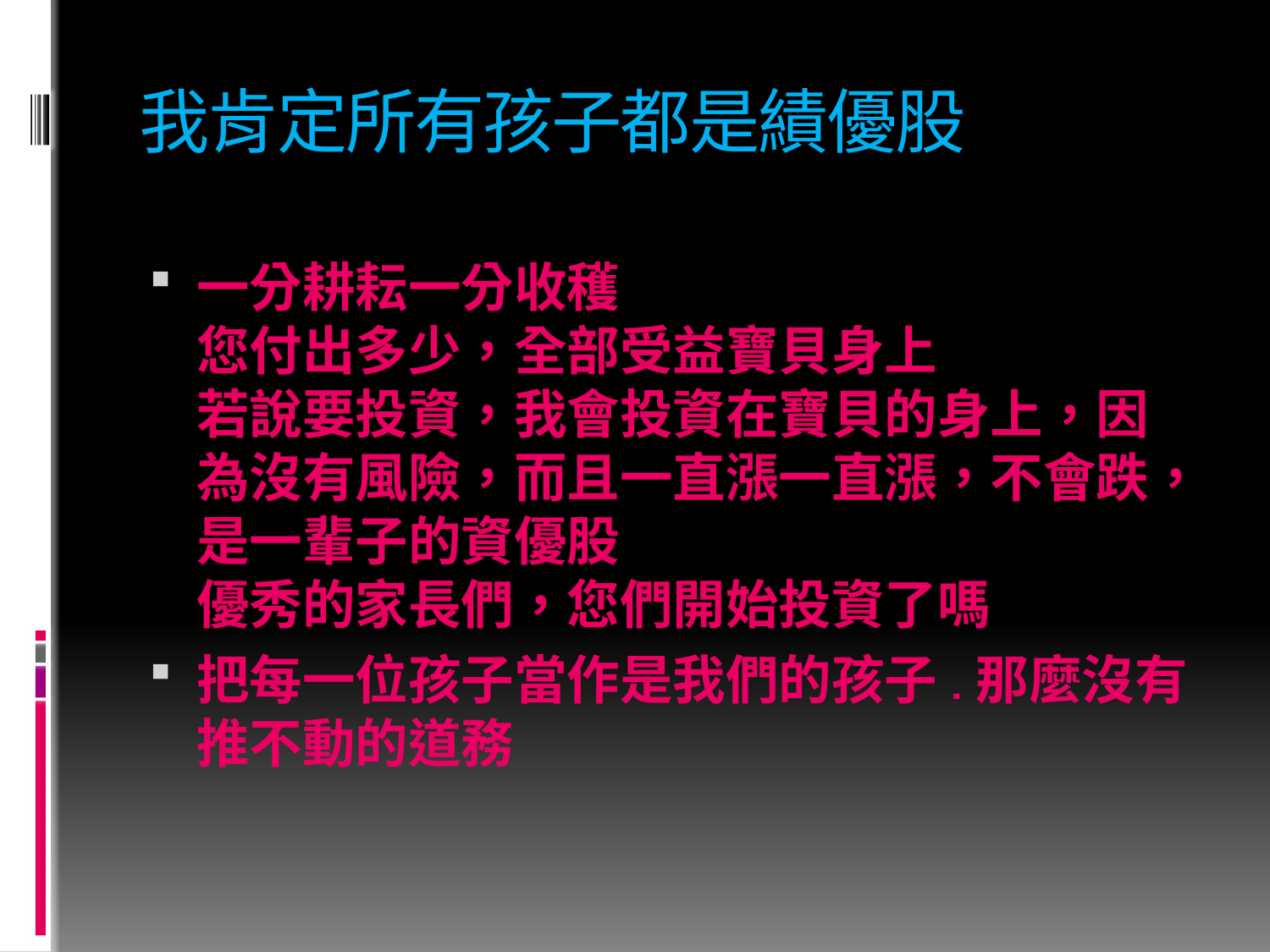

# 我肯定所有孩子都是績優股
一分耕耘一分收穫
您付出多少，全部受益寶貝身上
若說要投資，我會投資在寶貝的身上，因為沒有風險，而且一直漲一直漲，不會跌，是一輩子的資優股
優秀的家長們，您們開始投資了嗎
把每一位孩子當作是我們的孩子.那麼沒有推不動的道務